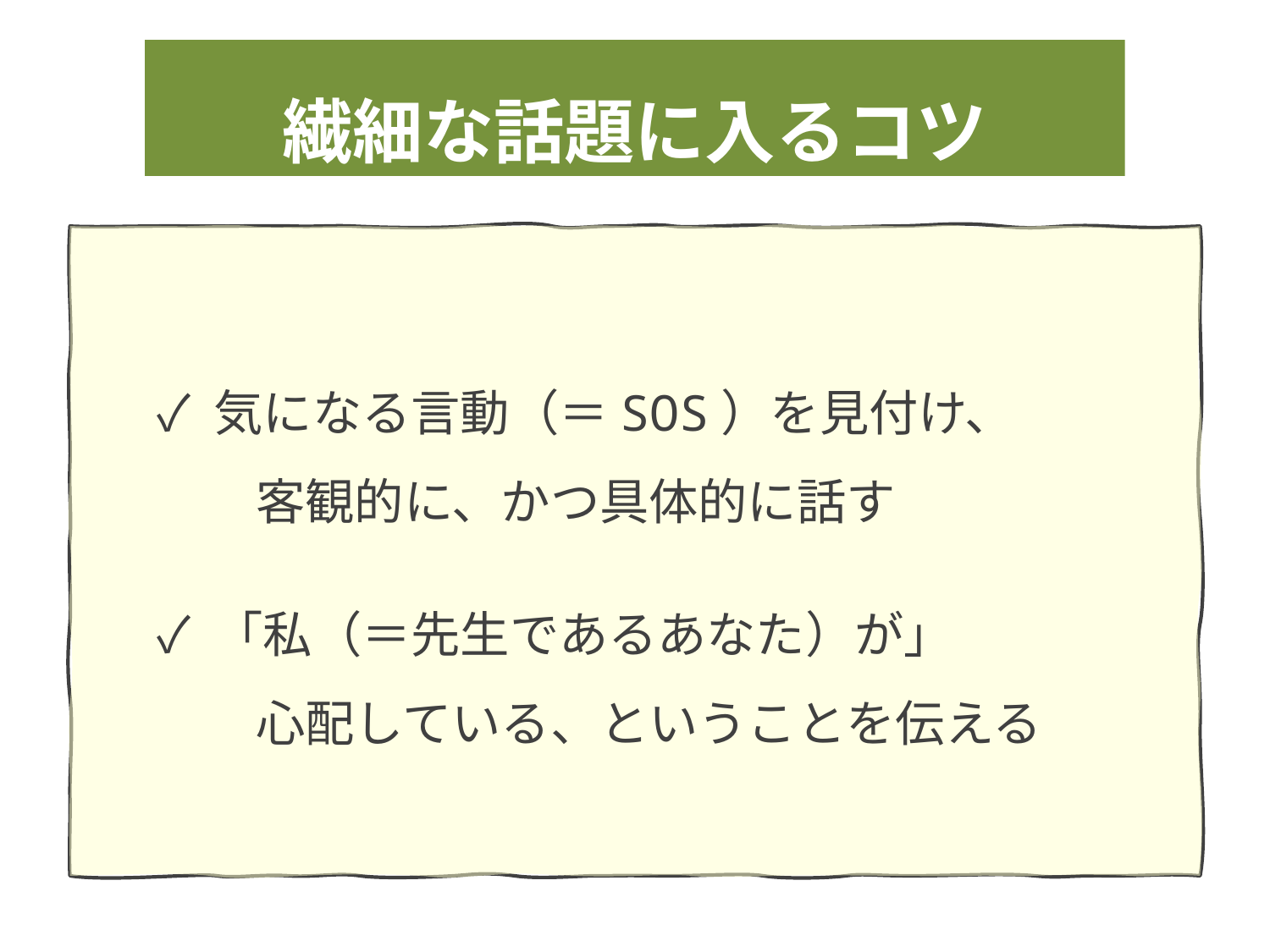

繊細な話題に入るコツ

✓ 気になる言動（＝SOS）を見付け、
　　客観的に、かつ具体的に話す

✓ 「私（＝先生であるあなた）が」
　　心配している、ということを伝える